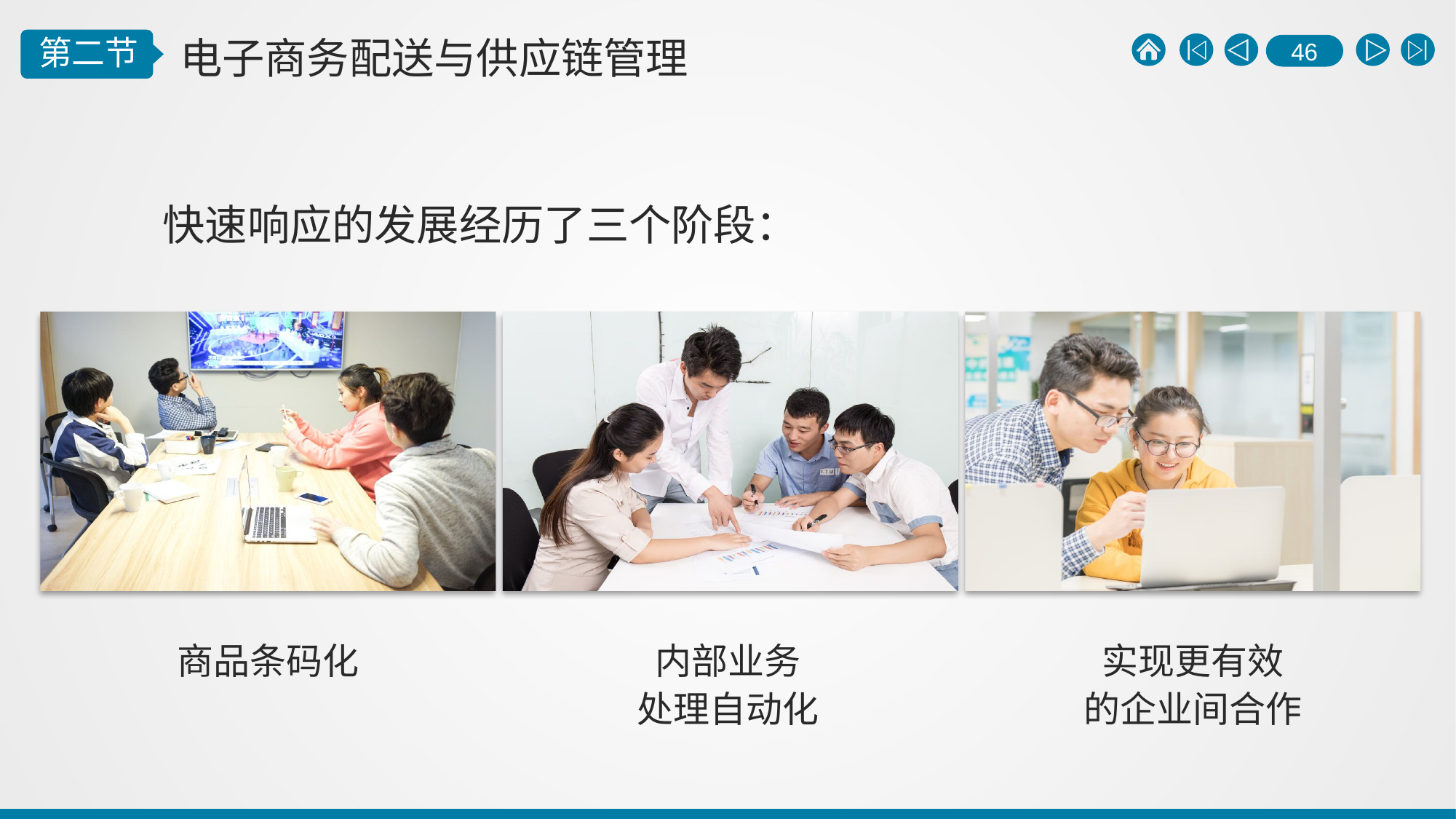

快速响应的发展经历了三个阶段：

商品条码化
内部业务
处理自动化
实现更有效
的企业间合作